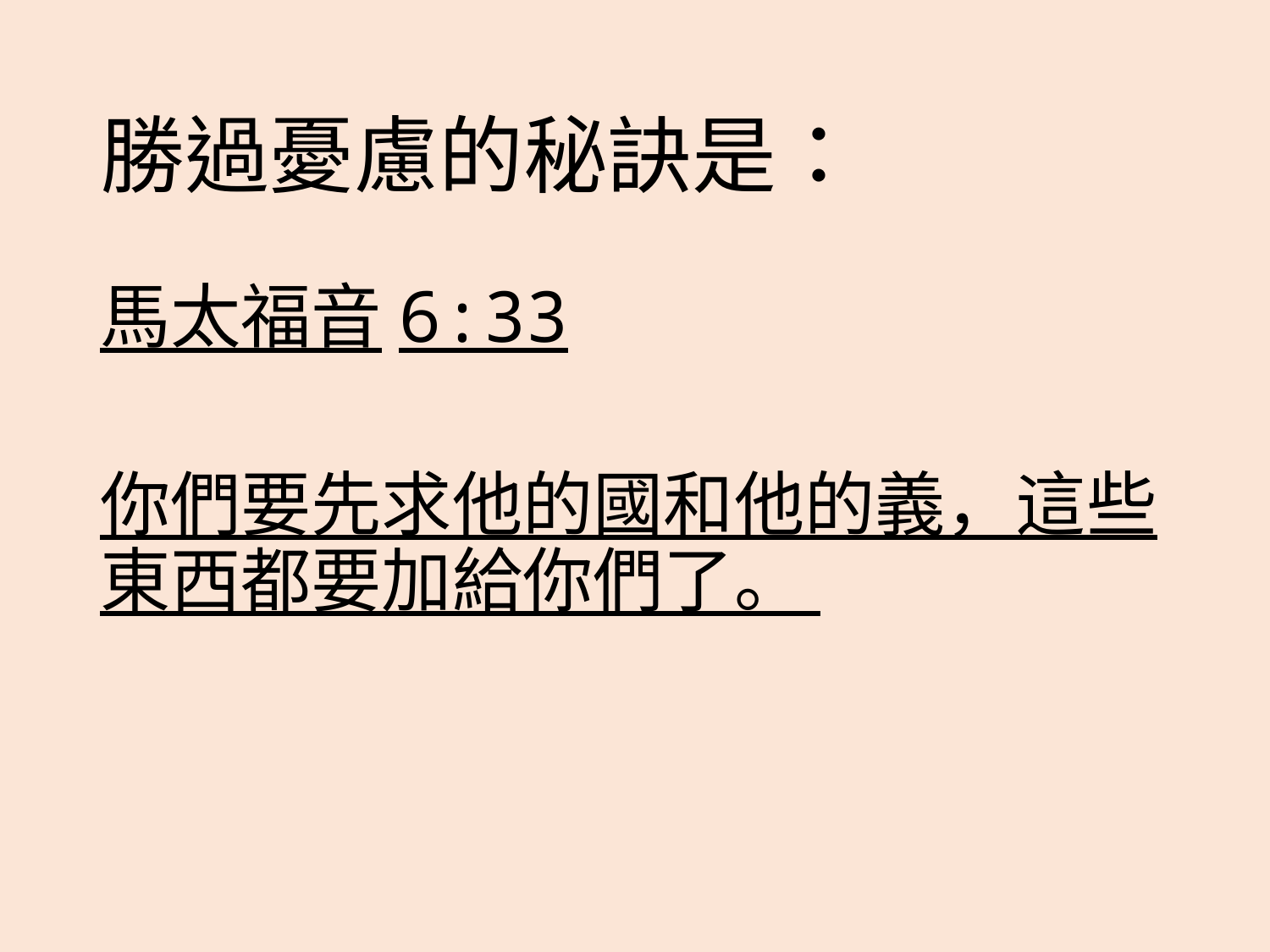

# 勝過憂慮的秘訣是：
馬太福音6:33

你們要先求他的國和他的義，這些東西都要加給你們了。